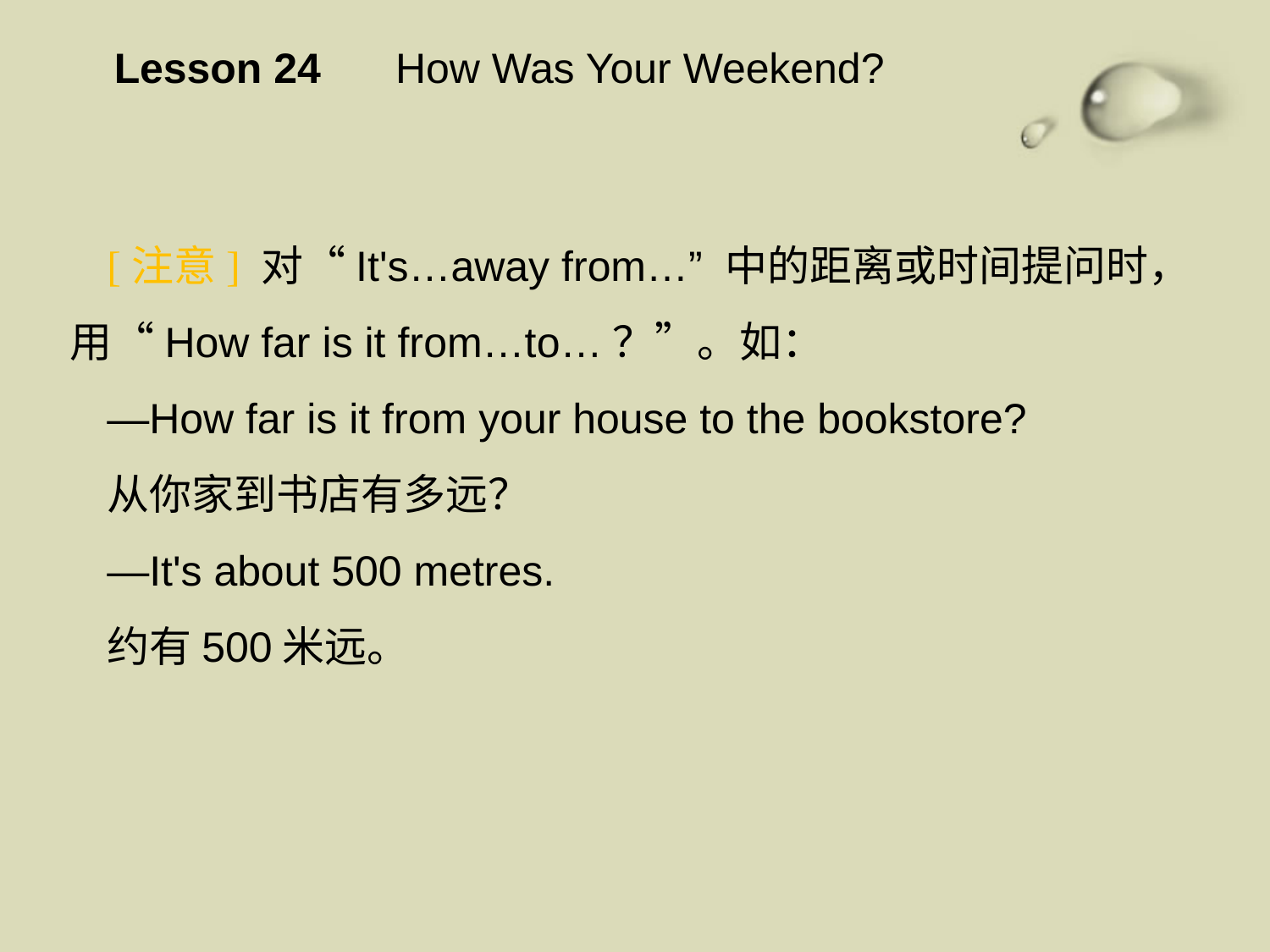

Lesson 24 　How Was Your Weekend?
[注意] 对“It's…away from…” 中的距离或时间提问时，用“How far is it from…to…？”。如：
—How far is it from your house to the bookstore?
从你家到书店有多远？
—It's about 500 metres.
约有500米远。